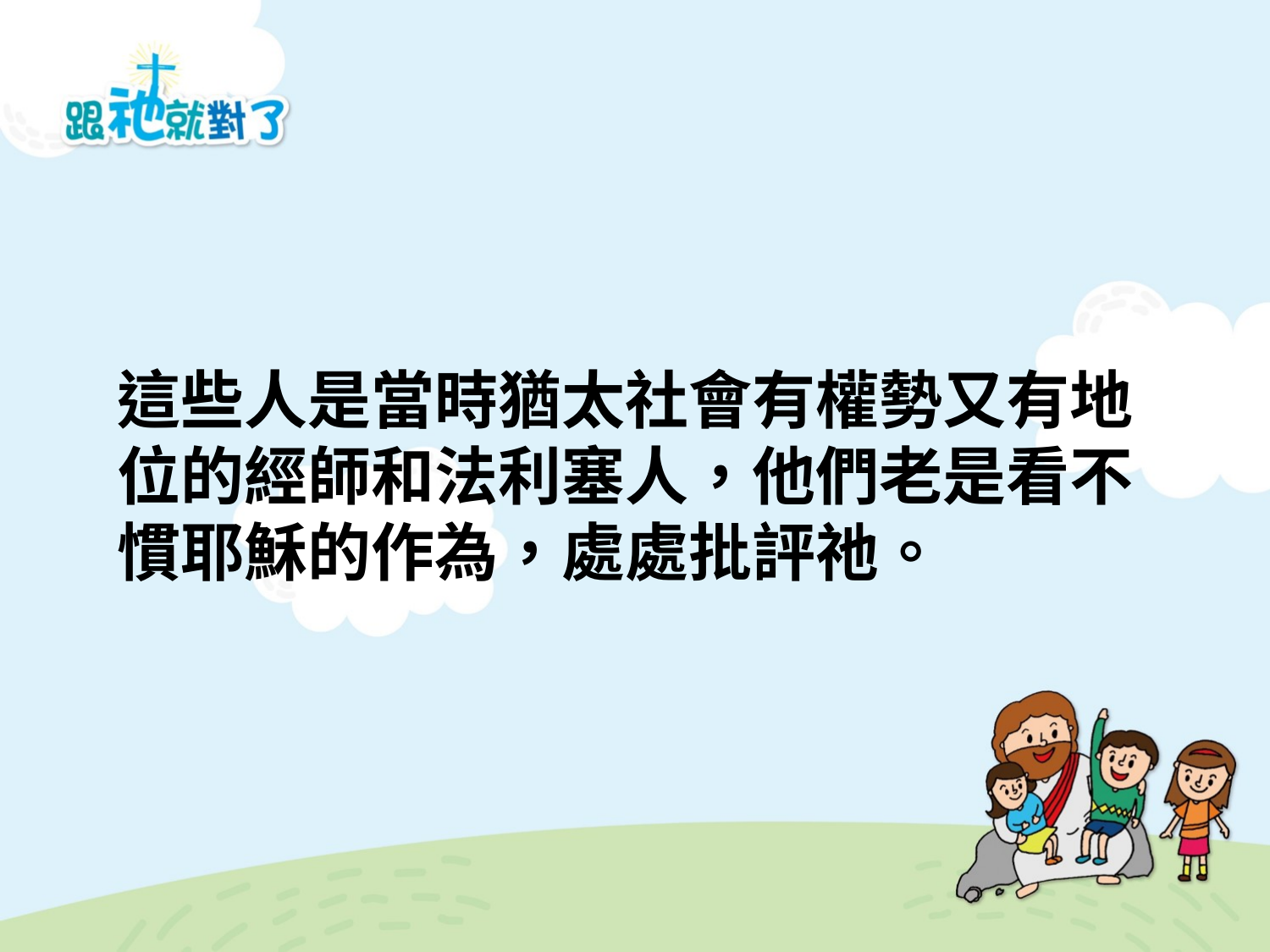

這些人是當時猶太社會有權勢又有地位的經師和法利塞人，他們老是看不慣耶穌的作為，處處批評祂。